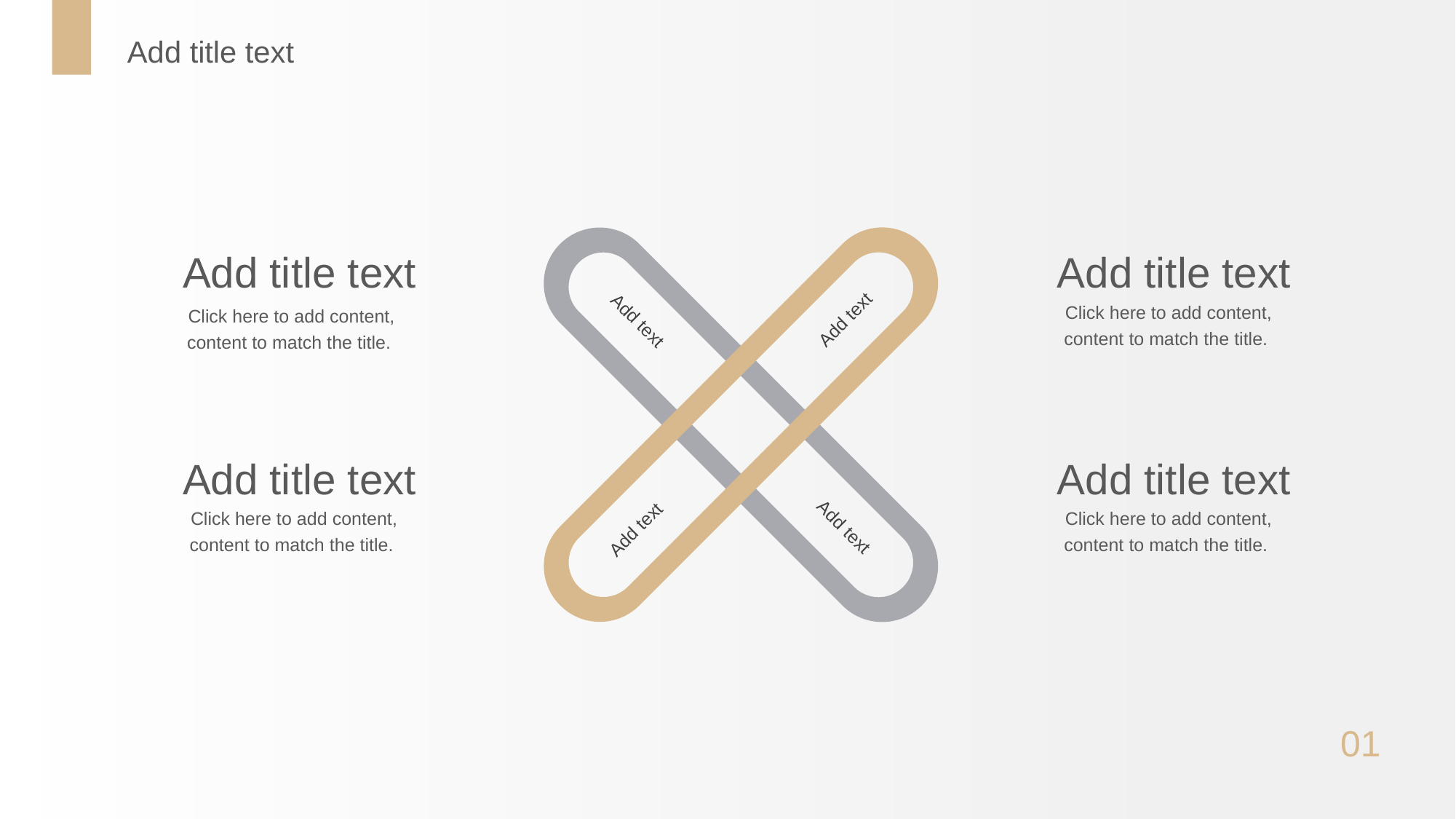

Add title text
Add title text
Click here to add content, content to match the title.
Add title text
Click here to add content, content to match the title.
Add text
Add text

Add title text
Click here to add content, content to match the title.
Add title text
Click here to add content, content to match the title.
Add text
Add text
01
PPT模板 http://www.1ppt.com/moban/